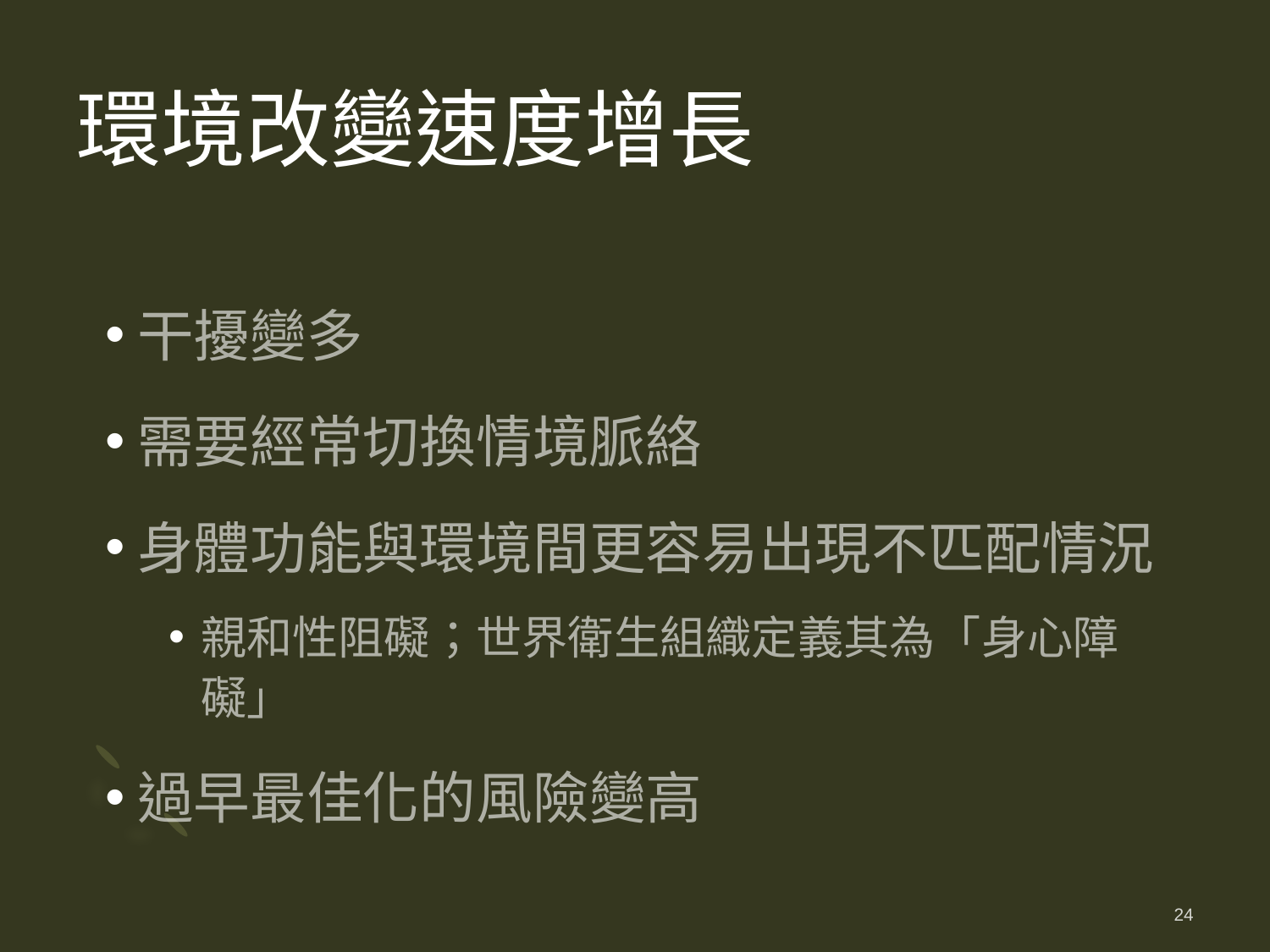

# 環境改變速度增長
干擾變多
需要經常切換情境脈絡
身體功能與環境間更容易出現不匹配情況
親和性阻礙；世界衛生組織定義其為「身心障礙」
過早最佳化的風險變高
24